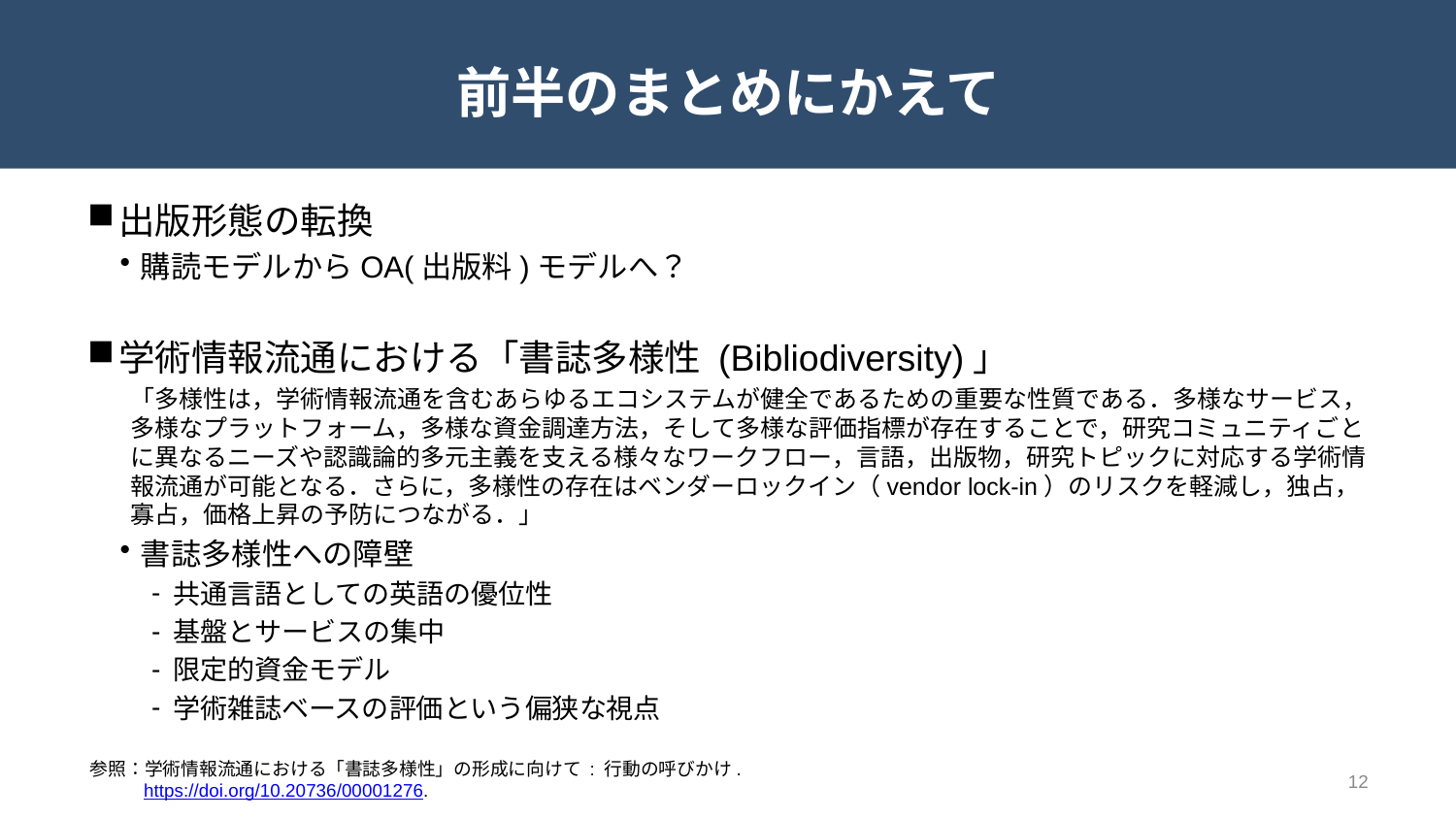

# 前半のまとめにかえて
出版形態の転換
購読モデルからOA(出版料)モデルへ？

学術情報流通における「書誌多様性 (Bibliodiversity)」
「多様性は，学術情報流通を含むあらゆるエコシステムが健全であるための重要な性質である．多様なサービス，多様なプラットフォーム，多様な資金調達方法，そして多様な評価指標が存在することで，研究コミュニティごとに異なるニーズや認識論的多元主義を支える様々なワークフロー，言語，出版物，研究トピックに対応する学術情報流通が可能となる．さらに，多様性の存在はベンダーロックイン（vendor lock-in）のリスクを軽減し，独占，寡占，価格上昇の予防につながる．」
書誌多様性への障壁
共通言語としての英語の優位性
基盤とサービスの集中
限定的資金モデル
学術雑誌ベースの評価という偏狭な視点
参照：学術情報流通における「書誌多様性」の形成に向けて : 行動の呼びかけ.
https://doi.org/10.20736/00001276.
12